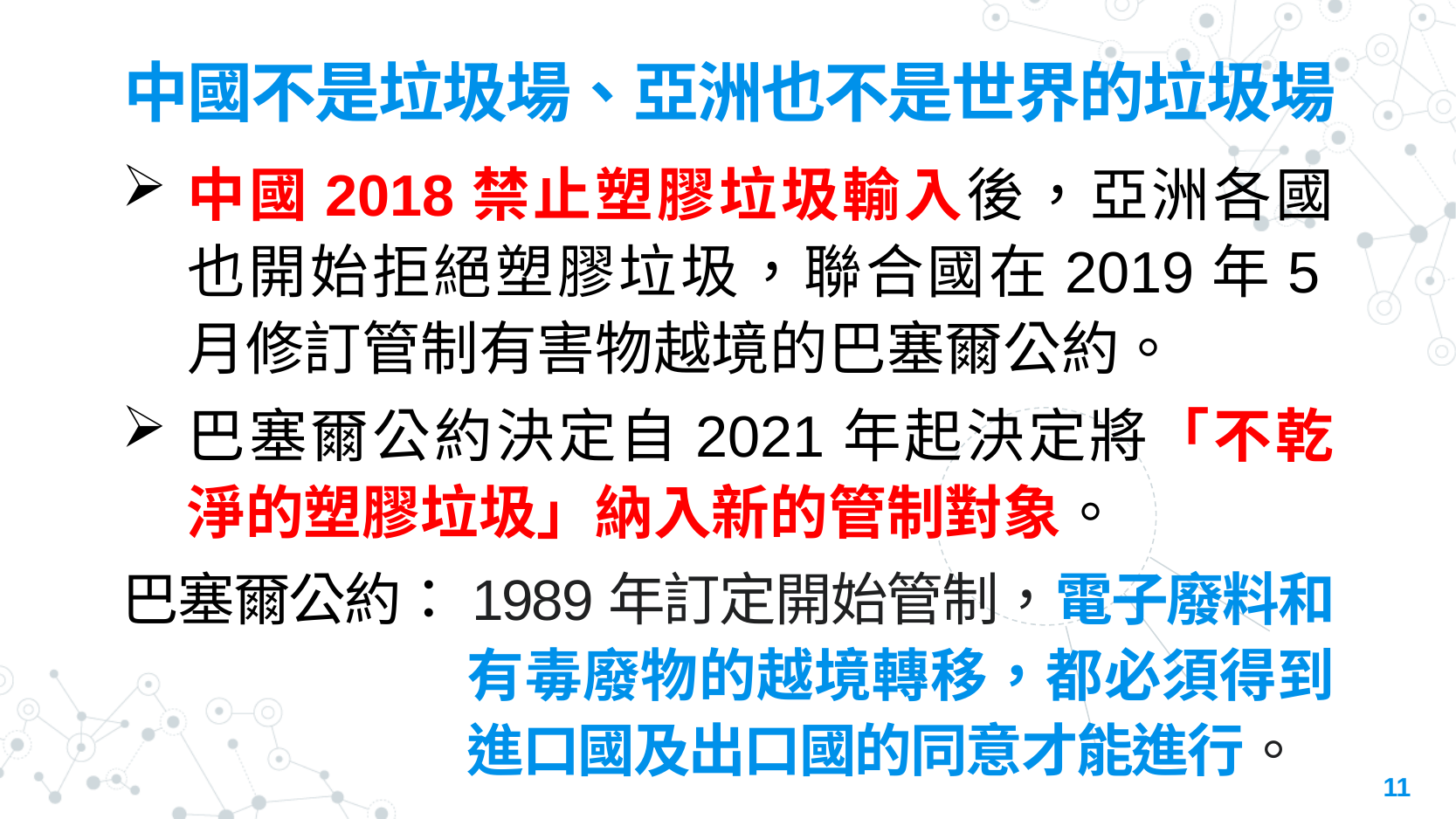

中國不是垃圾場、亞洲也不是世界的垃圾場
中國2018禁止塑膠垃圾輸入後，亞洲各國也開始拒絕塑膠垃圾，聯合國在2019年5月修訂管制有害物越境的巴塞爾公約。
巴塞爾公約決定自2021年起決定將「不乾淨的塑膠垃圾」納入新的管制對象。
巴塞爾公約：1989年訂定開始管制，電子廢料和有毒廢物的越境轉移，都必須得到進口國及出口國的同意才能進行。

11